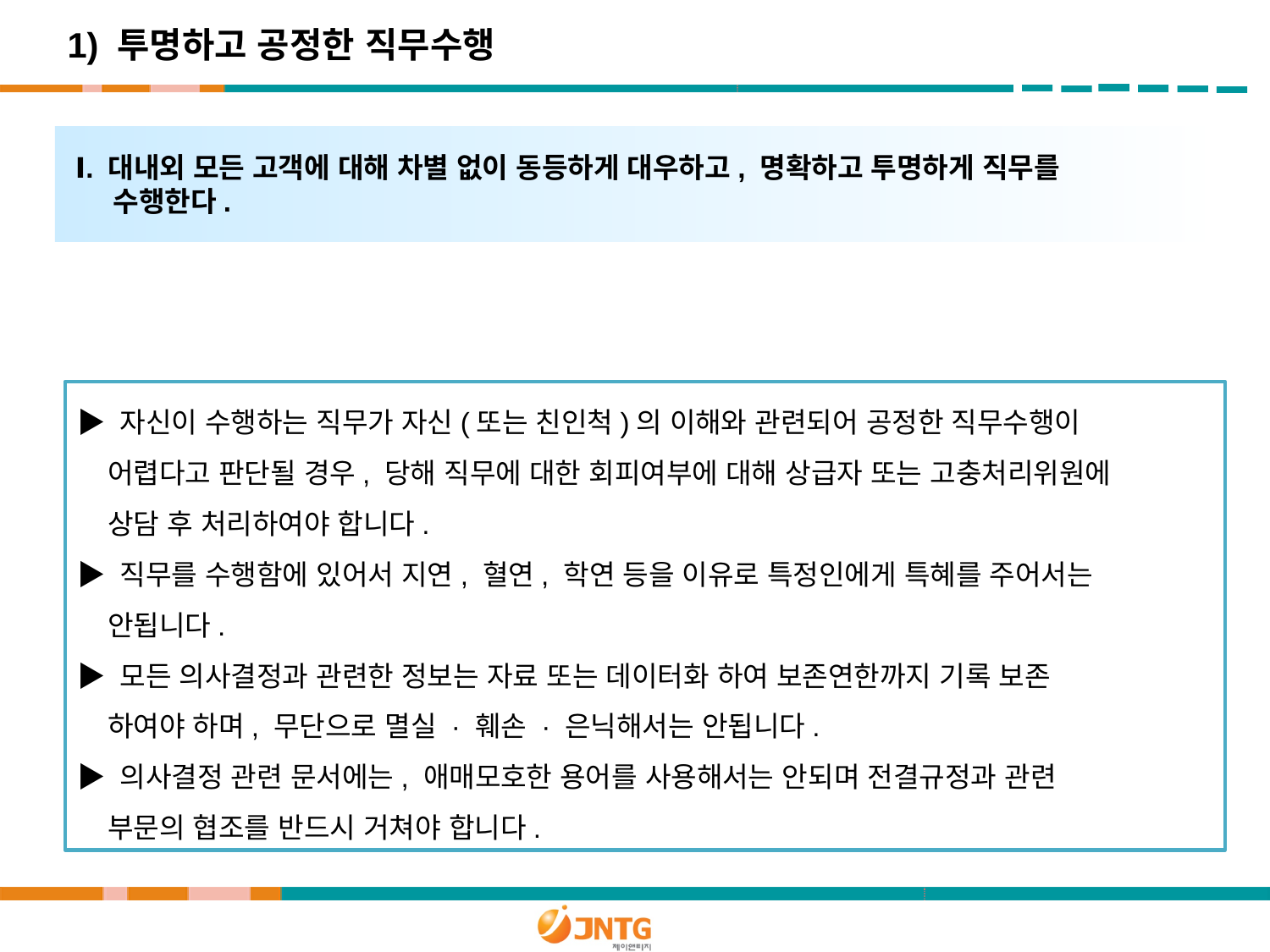

1) 투명하고 공정한 직무수행
 Ⅰ. 대내외 모든 고객에 대해 차별 없이 동등하게 대우하고, 명확하고 투명하게 직무를
     수행한다.
▶ 자신이 수행하는 직무가 자신(또는 친인척)의 이해와 관련되어 공정한 직무수행이
   어렵다고 판단될 경우, 당해 직무에 대한 회피여부에 대해 상급자 또는 고충처리위원에
   상담 후 처리하여야 합니다.
▶ 직무를 수행함에 있어서 지연, 혈연, 학연 등을 이유로 특정인에게 특혜를 주어서는
   안됩니다.
▶ 모든 의사결정과 관련한 정보는 자료 또는 데이터화 하여 보존연한까지 기록 보존
   하여야 하며, 무단으로 멸실 · 훼손 · 은닉해서는 안됩니다.
▶ 의사결정 관련 문서에는, 애매모호한 용어를 사용해서는 안되며 전결규정과 관련
   부문의 협조를 반드시 거쳐야 합니다.